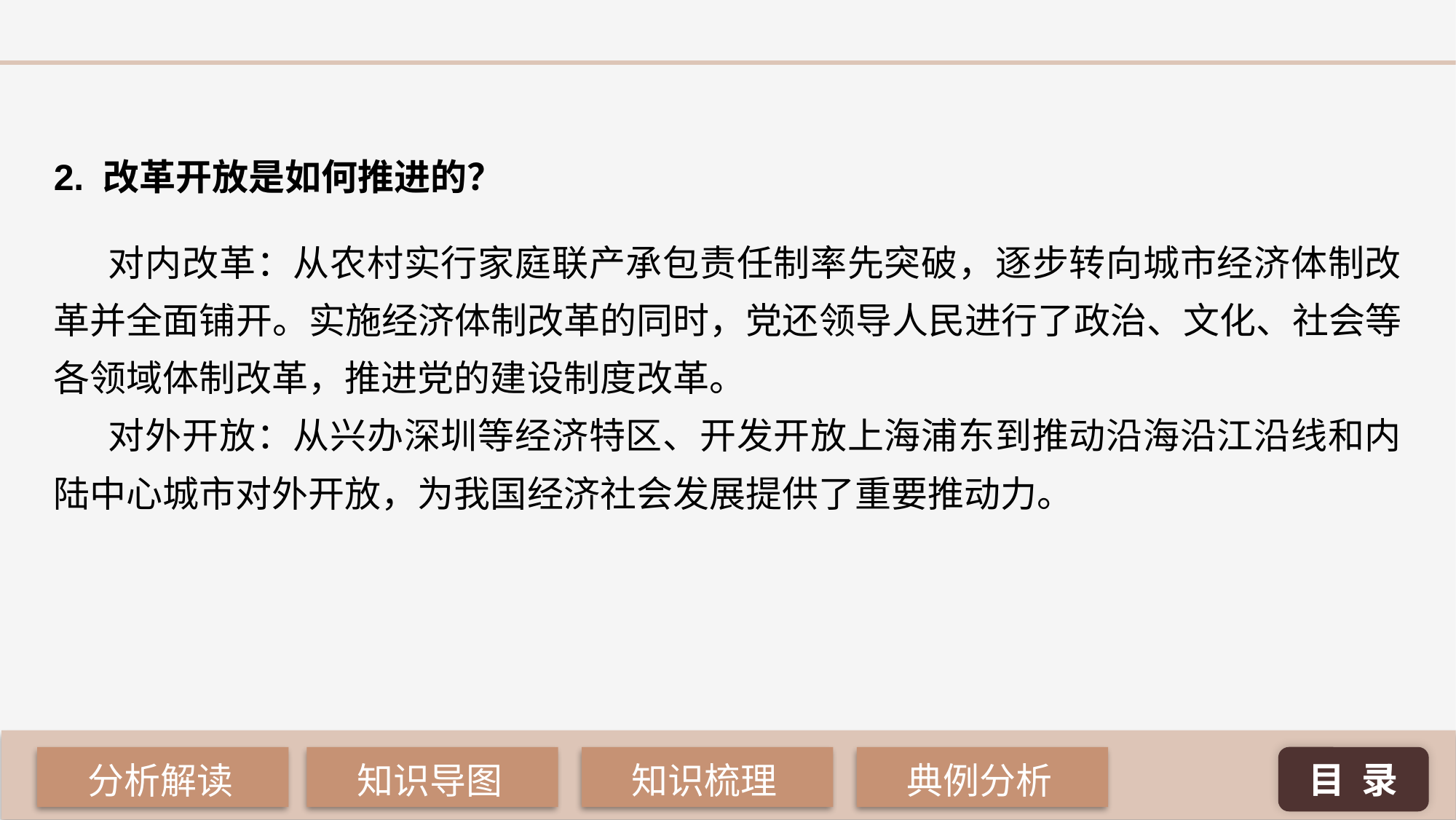

2. 改革开放是如何推进的？
对内改革：从农村实行家庭联产承包责任制率先突破，逐步转向城市经济体制改革并全面铺开。实施经济体制改革的同时，党还领导人民进行了政治、文化、社会等各领域体制改革，推进党的建设制度改革。
对外开放：从兴办深圳等经济特区、开发开放上海浦东到推动沿海沿江沿线和内陆中心城市对外开放，为我国经济社会发展提供了重要推动力。